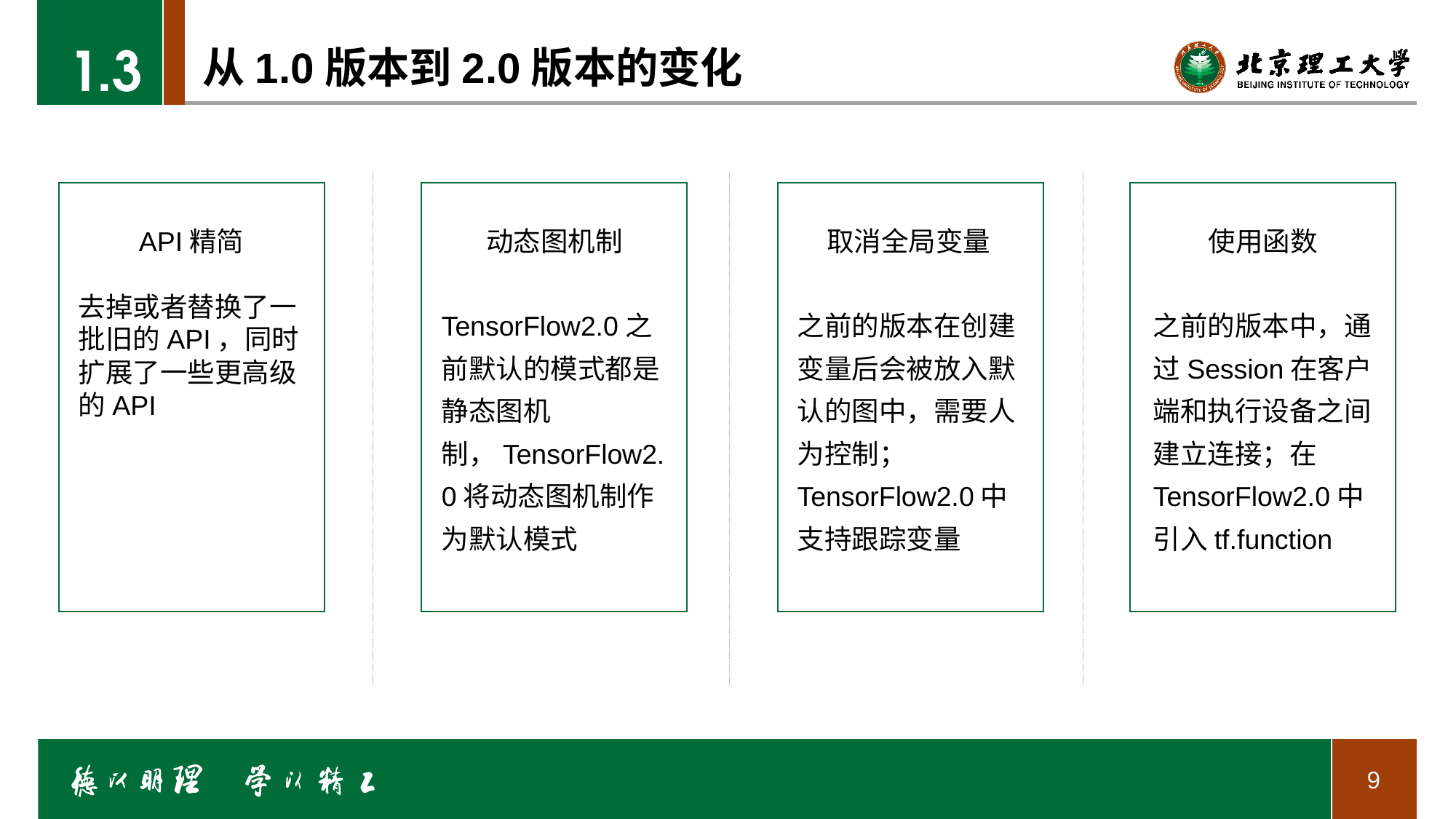

1.3
# 从1.0版本到2.0版本的变化
动态图机制

TensorFlow2.0之前默认的模式都是静态图机制，TensorFlow2.0将动态图机制作为默认模式

取消全局变量

之前的版本在创建变量后会被放入默认的图中，需要人为控制；TensorFlow2.0中支持跟踪变量
使用函数

之前的版本中，通过Session在客户端和执行设备之间建立连接；在TensorFlow2.0中引入tf.function
API精简

去掉或者替换了一批旧的API，同时扩展了一些更高级的API